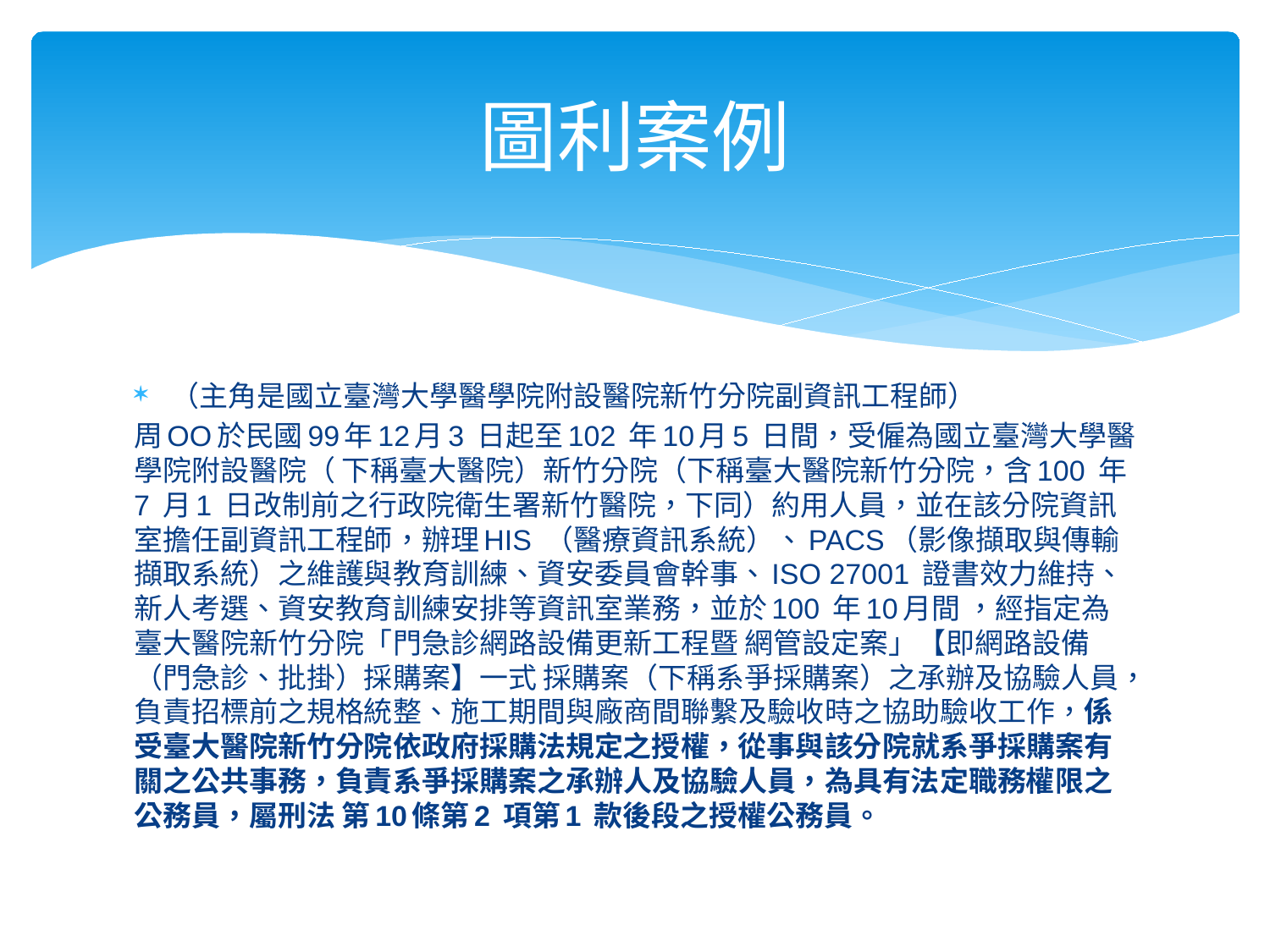

# 圖利案例
（主角是國立臺灣大學醫學院附設醫院新竹分院副資訊工程師）
周OO於民國99年12月3 日起至102 年10月5 日間，受僱為國立臺灣大學醫學院附設醫院（ 下稱臺大醫院）新竹分院（下稱臺大醫院新竹分院，含100 年7 月1 日改制前之行政院衛生署新竹醫院，下同）約用人員，並在該分院資訊室擔任副資訊工程師，辦理HIS （醫療資訊系統）、PACS（影像擷取與傳輸擷取系統）之維護與教育訓練、資安委員會幹事、ISO 27001 證書效力維持、新人考選、資安教育訓練安排等資訊室業務，並於100 年10月間 ，經指定為臺大醫院新竹分院「門急診網路設備更新工程暨 網管設定案」【即網路設備（門急診、批掛）採購案】一式 採購案（下稱系爭採購案）之承辦及協驗人員，負責招標前之規格統整、施工期間與廠商間聯繫及驗收時之協助驗收工作，係受臺大醫院新竹分院依政府採購法規定之授權，從事與該分院就系爭採購案有關之公共事務，負責系爭採購案之承辦人及協驗人員，為具有法定職務權限之公務員，屬刑法 第10條第2 項第1 款後段之授權公務員。